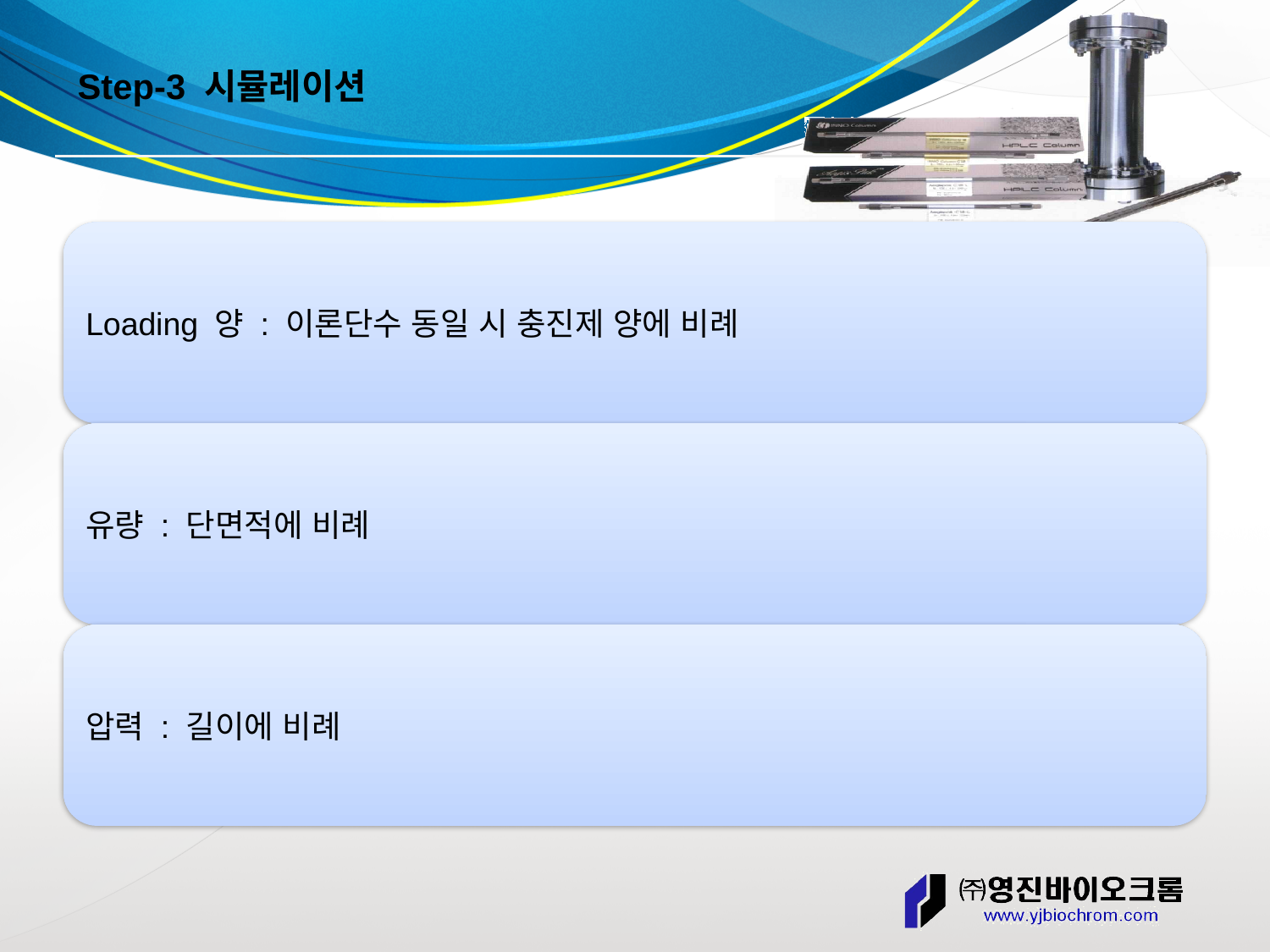

# Step-3 시뮬레이션
Loading 양 : 이론단수 동일 시 충진제 양에 비례
유량 : 단면적에 비례
압력 : 길이에 비례